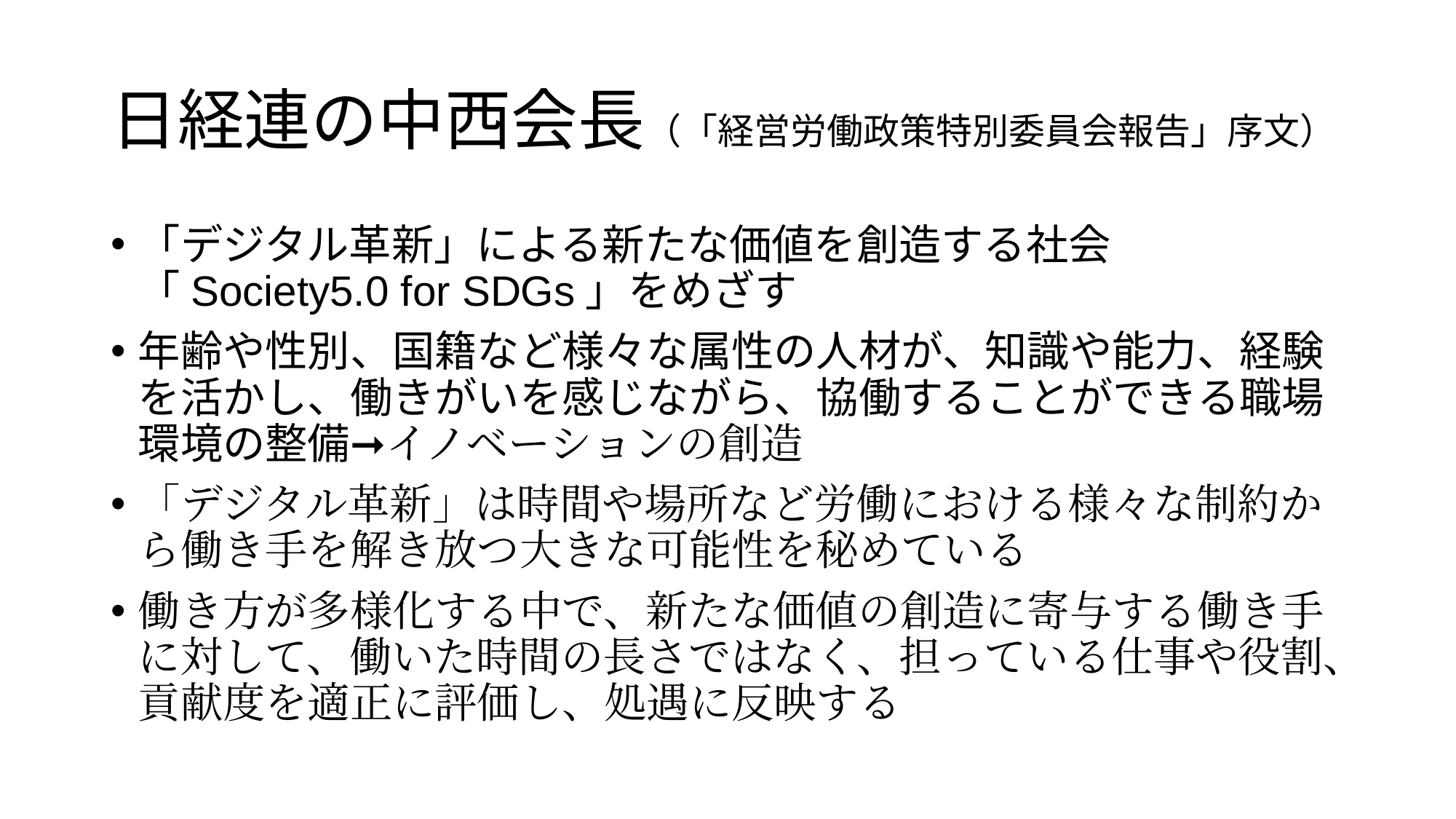

# 日経連の中西会長（「経営労働政策特別委員会報告」序文）
「デジタル革新」による新たな価値を創造する社会「Society5.0 for SDGs」をめざす
年齢や性別、国籍など様々な属性の人材が、知識や能力、経験を活かし、働きがいを感じながら、協働することができる職場環境の整備➞イノベーションの創造
「デジタル革新」は時間や場所など労働における様々な制約から働き手を解き放つ大きな可能性を秘めている
働き方が多様化する中で、新たな価値の創造に寄与する働き手に対して、働いた時間の長さではなく、担っている仕事や役割、貢献度を適正に評価し、処遇に反映する